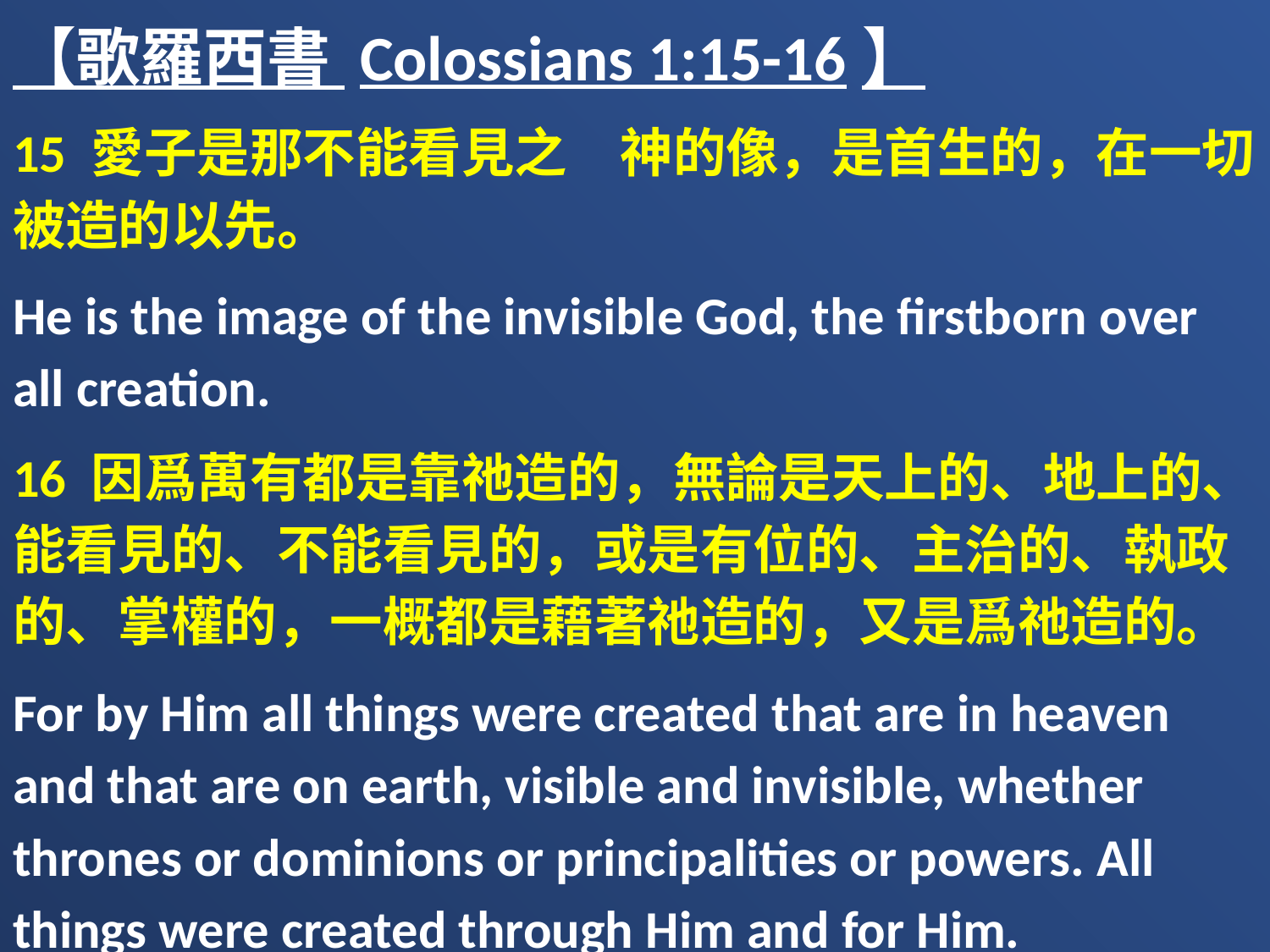

【歌羅西書 Colossians 1:15-16】
15 愛子是那不能看見之　神的像，是首生的，在一切被造的以先。
He is the image of the invisible God, the firstborn over all creation.
16 因爲萬有都是靠祂造的，無論是天上的、地上的、能看見的、不能看見的，或是有位的、主治的、執政的、掌權的，一概都是藉著祂造的，又是爲祂造的。
For by Him all things were created that are in heaven and that are on earth, visible and invisible, whether thrones or dominions or principalities or powers. All things were created through Him and for Him.